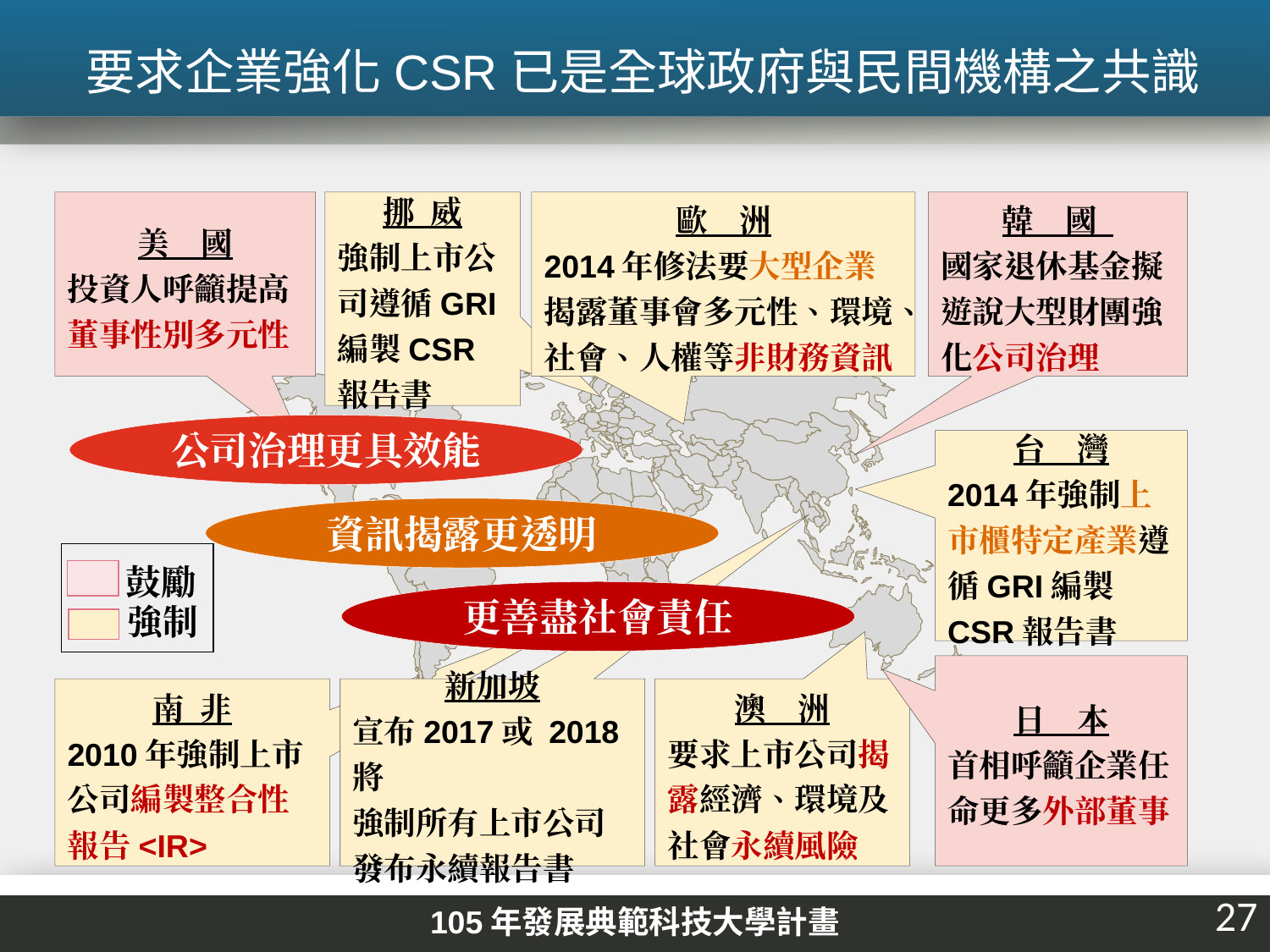

要求企業強化CSR已是全球政府與民間機構之共識
美　國
投資人呼籲提高董事性別多元性
挪  威
強制上市公司遵循GRI編製CSR報告書
歐　洲
2014年修法要大型企業揭露董事會多元性、環境、社會、人權等非財務資訊
韓　國
國家退休基金擬遊說大型財團強化公司治理

公司治理更具效能
台　灣
2014年強制上市櫃特定產業遵循GRI編製CSR報告書
資訊揭露更透明

鼓勵

強制

更善盡社會責任

日　本
首相呼籲企業任命更多外部董事
南  非
2010年強制上市公司編製整合性報告<IR>
新加坡
宣布2017或 2018將
強制所有上市公司發布永續報告書
澳　洲
要求上市公司揭露經濟、環境及社會永續風險
27